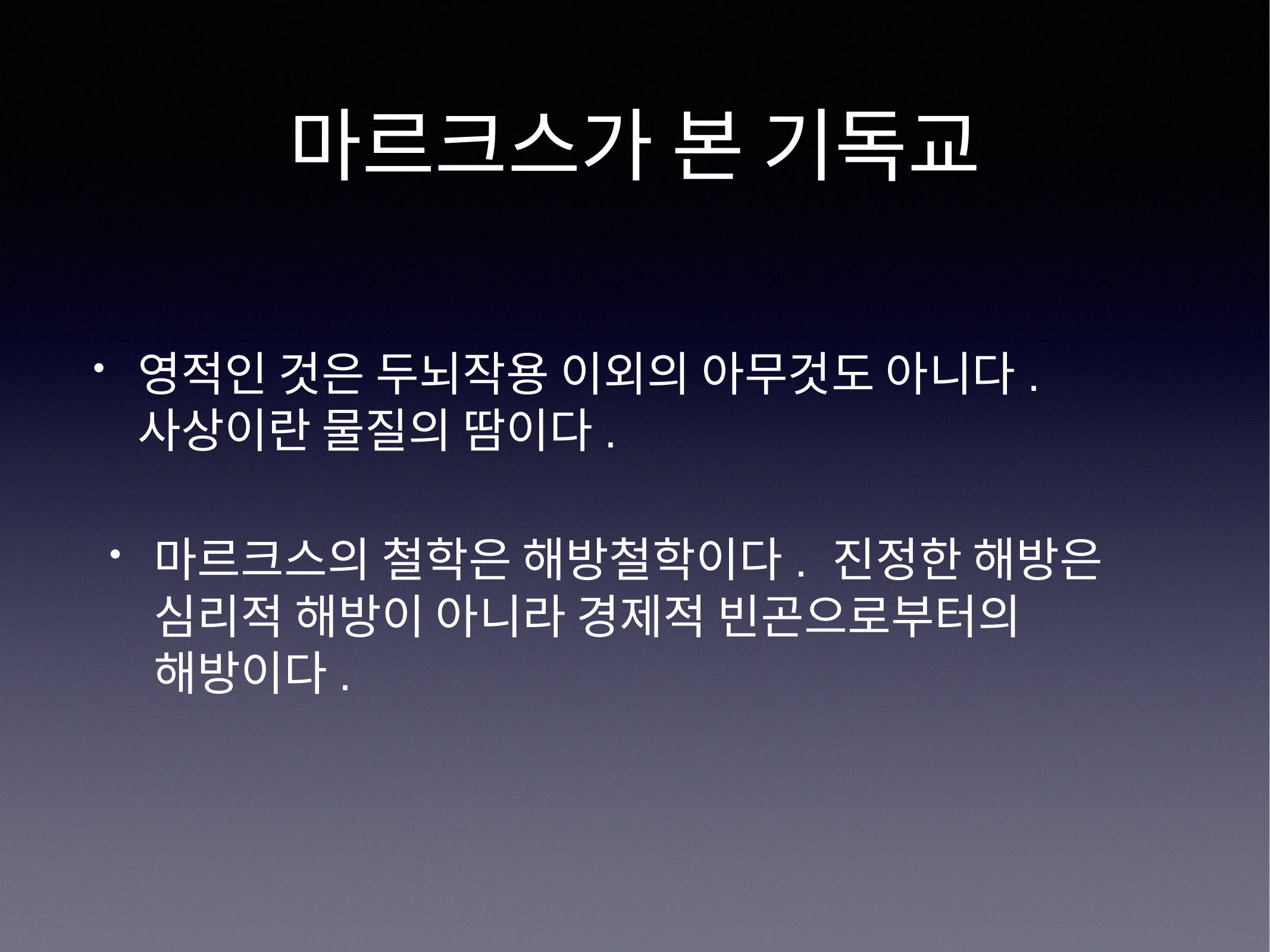

# 마르크스가 본 기독교
영적인 것은 두뇌작용 이외의 아무것도 아니다. 사상이란 물질의 땀이다.
마르크스의 철학은 해방철학이다. 진정한 해방은 심리적 해방이 아니라 경제적 빈곤으로부터의 해방이다.